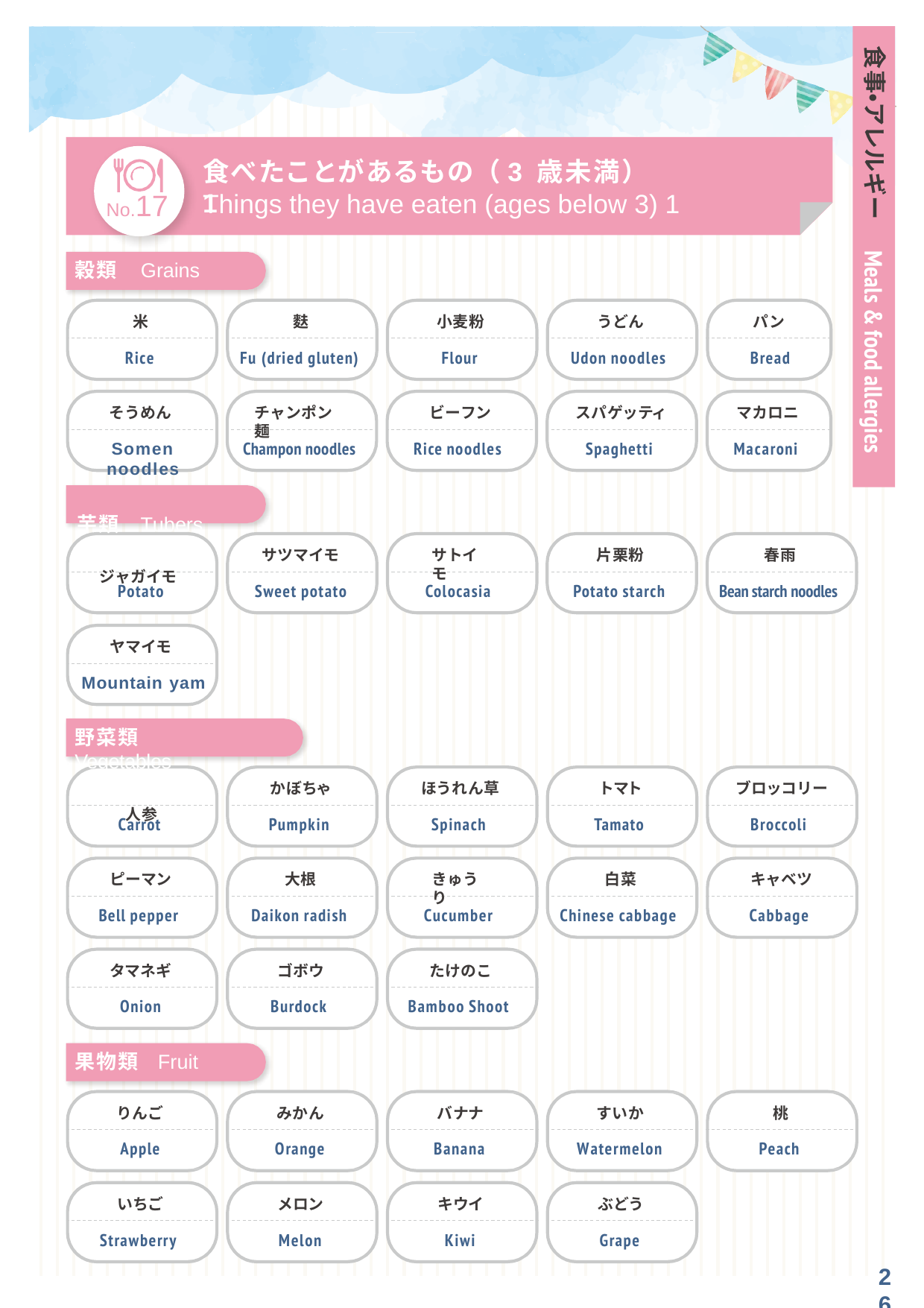

食事・アレルギー

食べたことがあるもの（3 歳未満）1

No.17
Things they have eaten (ages below 3) 1
Meals & food allergies
穀類	Grains

米
麩
小麦粉
うどん
パン
Bread
Rice
Fu (dried gluten)
Flour
Udon noodles

そうめん
チャンポン麺
ビーフン
スパゲッティ
マカロニ
Macaroni
Somen noodles

芋類	Tubers

ジャガイモ
Champon noodles
Rice noodles
Spaghetti

サツマイモ
サトイモ
片栗粉
春雨
Potato
Sweet potato
Colocasia
Potato starch
Bean starch noodles

ヤマイモ
Mountain yam

野菜類	Vegetables

人参

かぼちゃ
ほうれん草
トマト
Tamato
ブロッコリー
Carrot
Pumpkin
Spinach
Broccoli

ピーマン
大根
きゅうり
白菜
キャベツ
Bell pepper
Daikon radish
Cucumber
Chinese cabbage
Cabbage

タマネギ
ゴボウ
たけのこ
Onion
Burdock
Bamboo Shoot
果物類	Fruit

りんご
みかん
バナナ
すいか
桃
Apple
Orange
Banana
Watermelon
Peach

いちご
メロン
キウイ
ぶどう
Strawberry
Melon
Kiwi
Grape
26